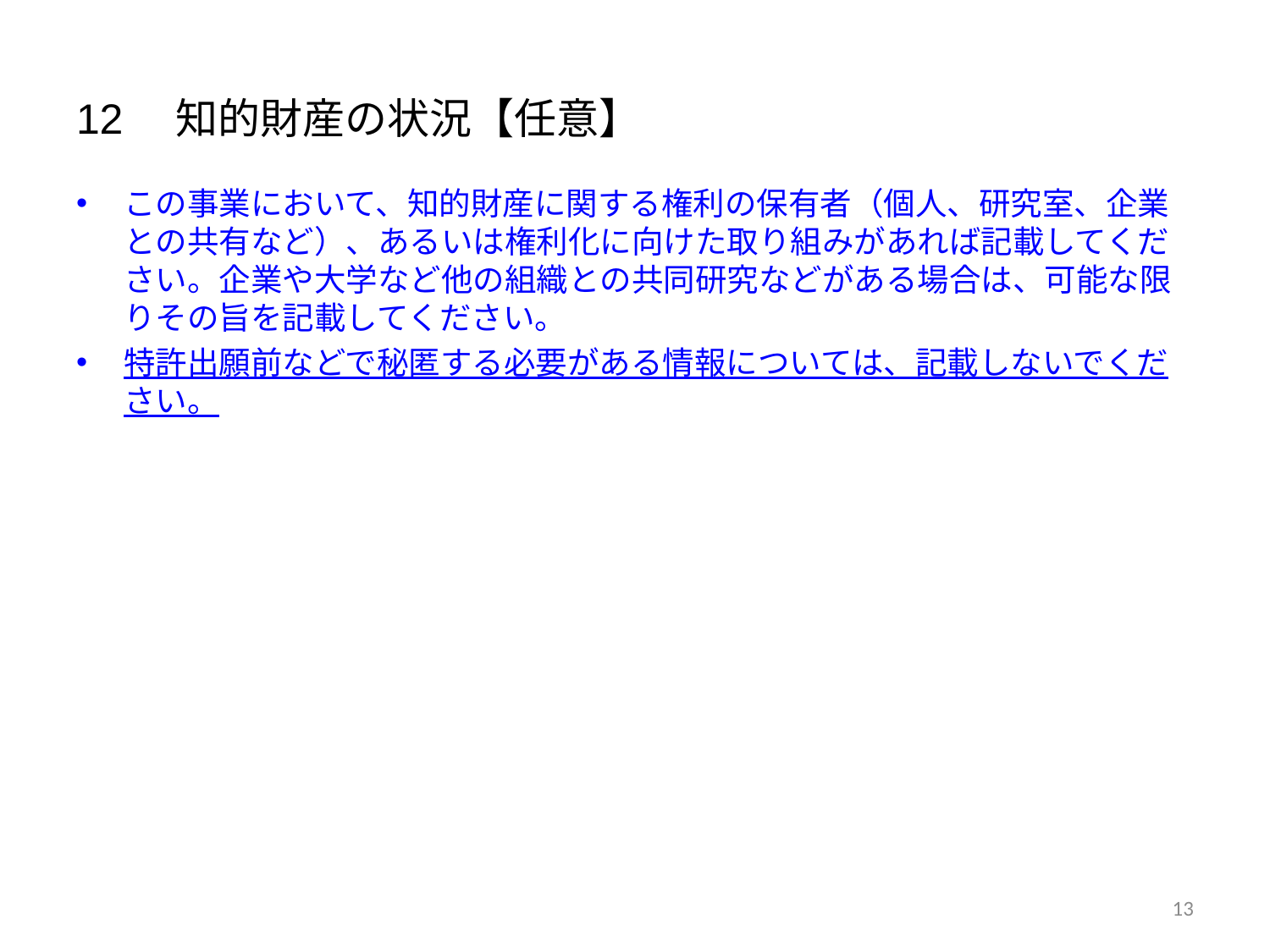

# 12　知的財産の状況【任意】
この事業において、知的財産に関する権利の保有者（個人、研究室、企業との共有など）、あるいは権利化に向けた取り組みがあれば記載してください。企業や大学など他の組織との共同研究などがある場合は、可能な限りその旨を記載してください。
特許出願前などで秘匿する必要がある情報については、記載しないでください。
13